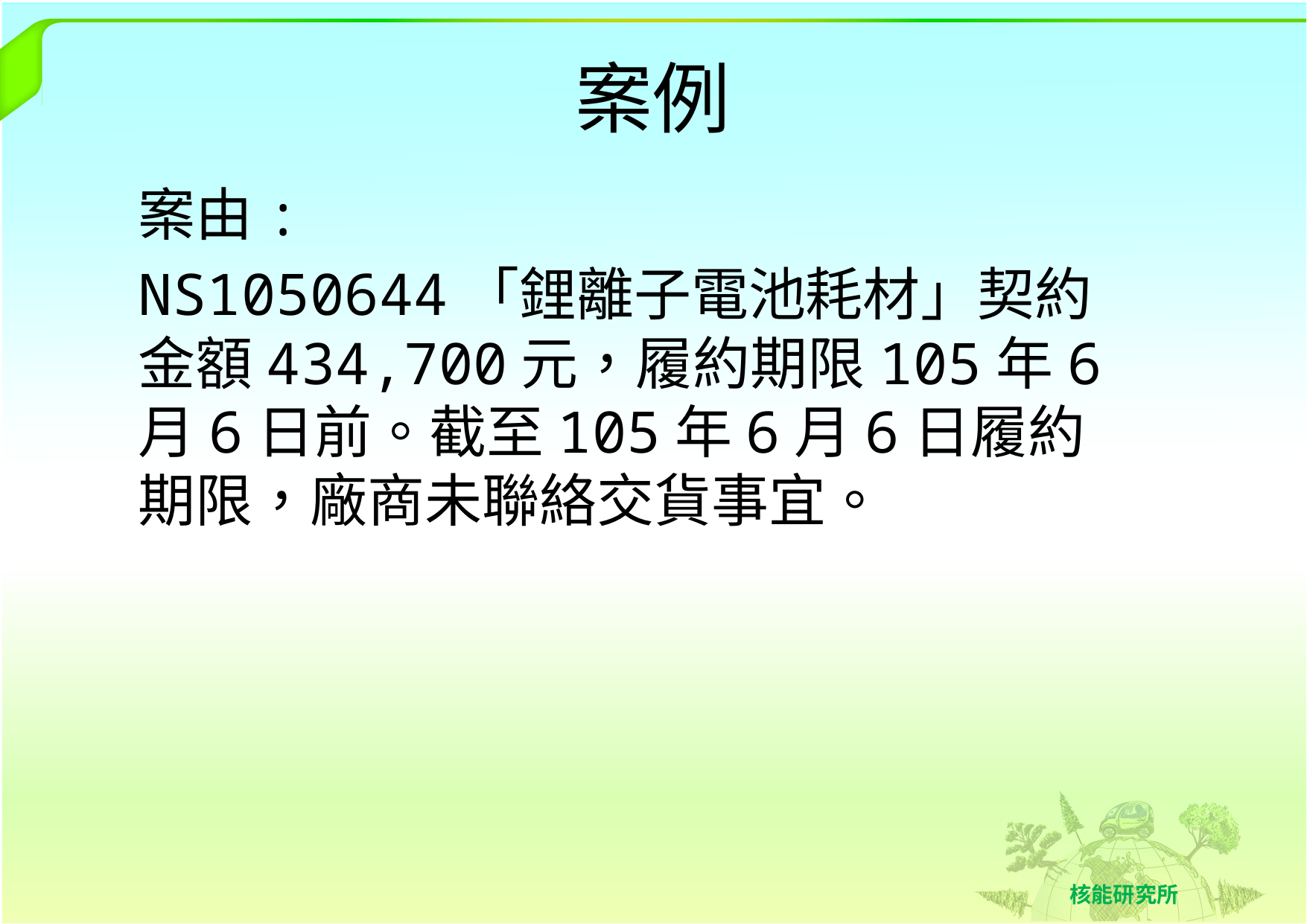

# 案例
案由:
NS1050644「鋰離子電池耗材」契約金額434,700元，履約期限105年6月6日前。截至105年6月6日履約期限，廠商未聯絡交貨事宜。